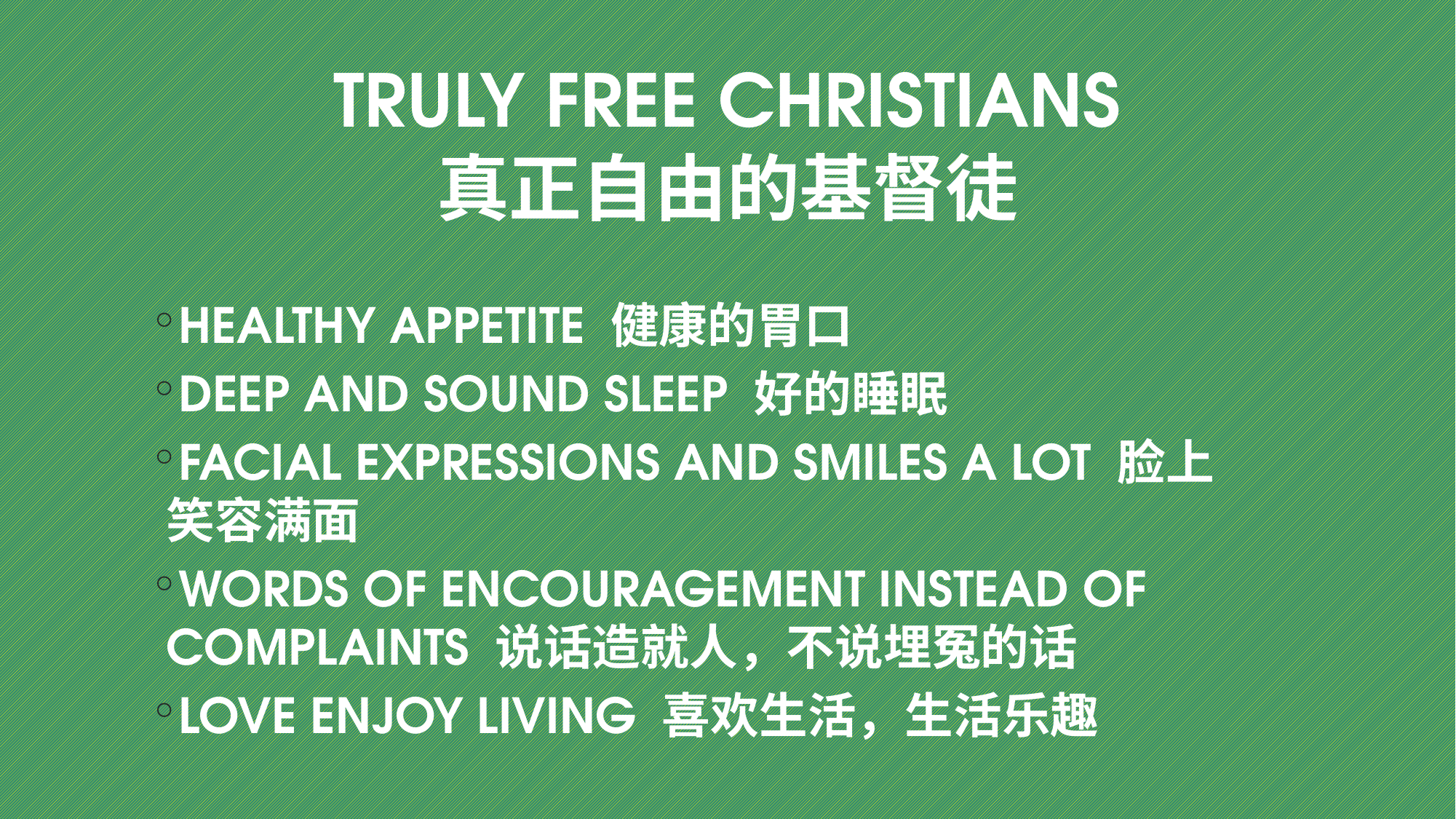

# TRULY FREE CHRISTIANS 真正自由的基督徒
HEALTHY APPETITE 健康的胃口
DEEP AND SOUND SLEEP 好的睡眠
FACIAL EXPRESSIONS AND SMILES A LOT 脸上笑容满面
WORDS OF ENCOURAGEMENT INSTEAD OF COMPLAINTS 说话造就人，不说埋冤的话
LOVE ENJOY LIVING 喜欢生活，生活乐趣